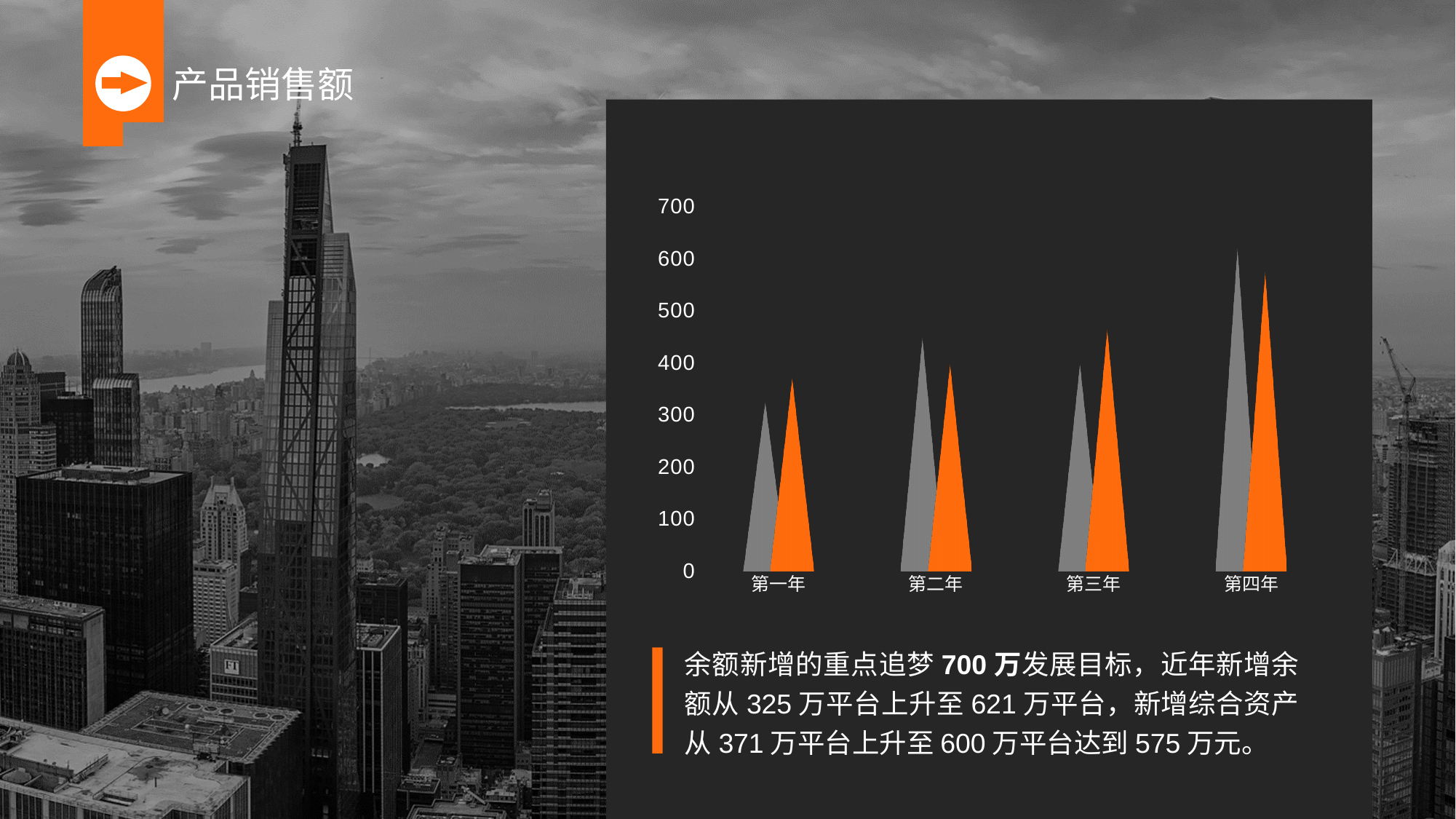

产品销售额

### Chart

| Category | 系列 1 | 系列 2 |
|---|---|---|
| 第一年 | 325.0 | 371.0 |
| 第二年 | 450.0 | 398.0 |
| 第三年 | 400.0 | 465.0 |
| 第四年 | 621.0 | 575.0 |
余额新增的重点追梦700万发展目标，近年新增余额从325万平台上升至621万平台，新增综合资产从371万平台上升至600万平台达到575万元。